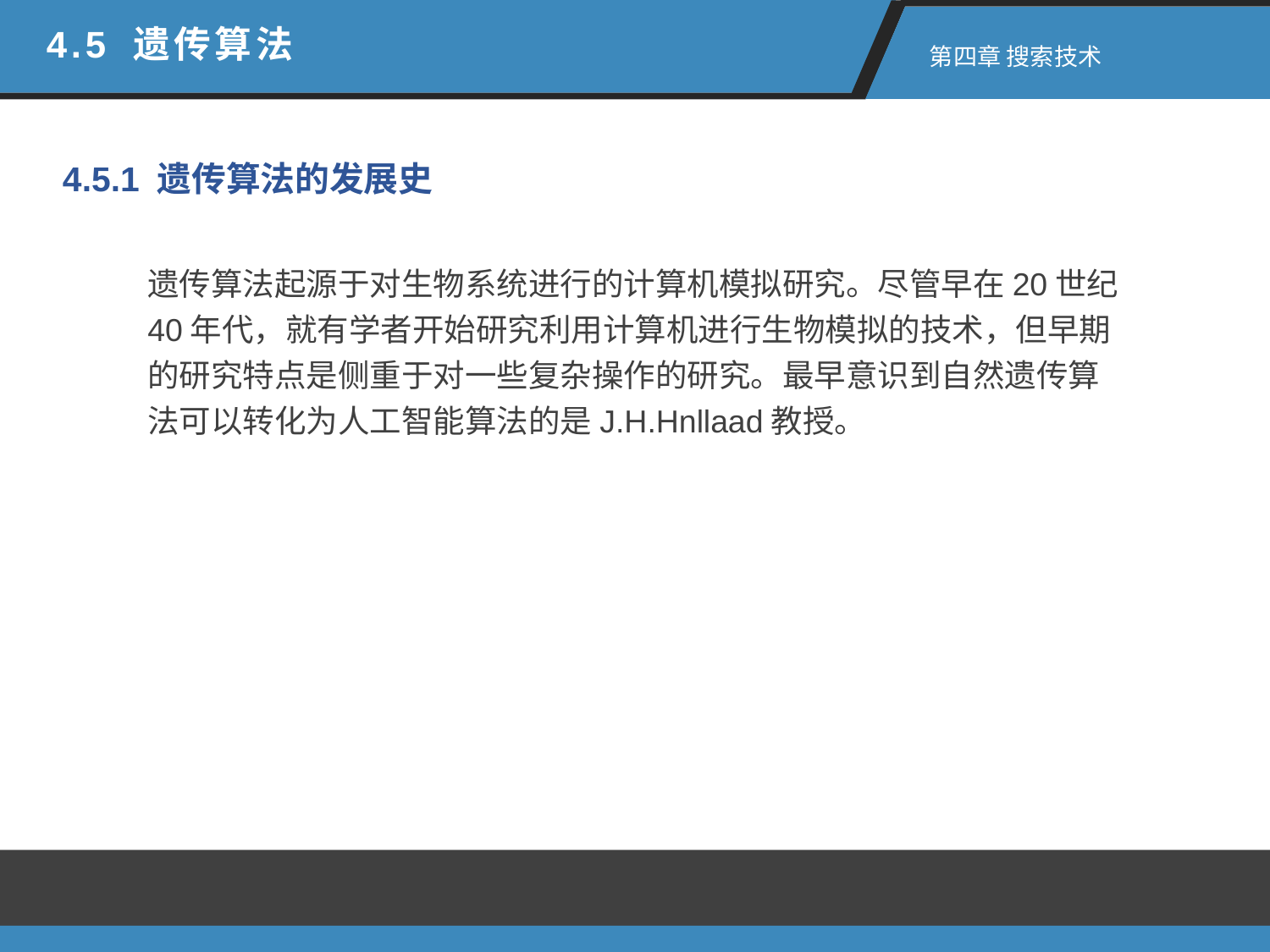

4.5 遗传算法
 第四章 搜索技术
4.5.1 遗传算法的发展史
遗传算法起源于对生物系统进行的计算机模拟研究。尽管早在20世纪40年代，就有学者开始研究利用计算机进行生物模拟的技术，但早期的研究特点是侧重于对一些复杂操作的研究。最早意识到自然遗传算法可以转化为人工智能算法的是J.H.Hnllaad教授。